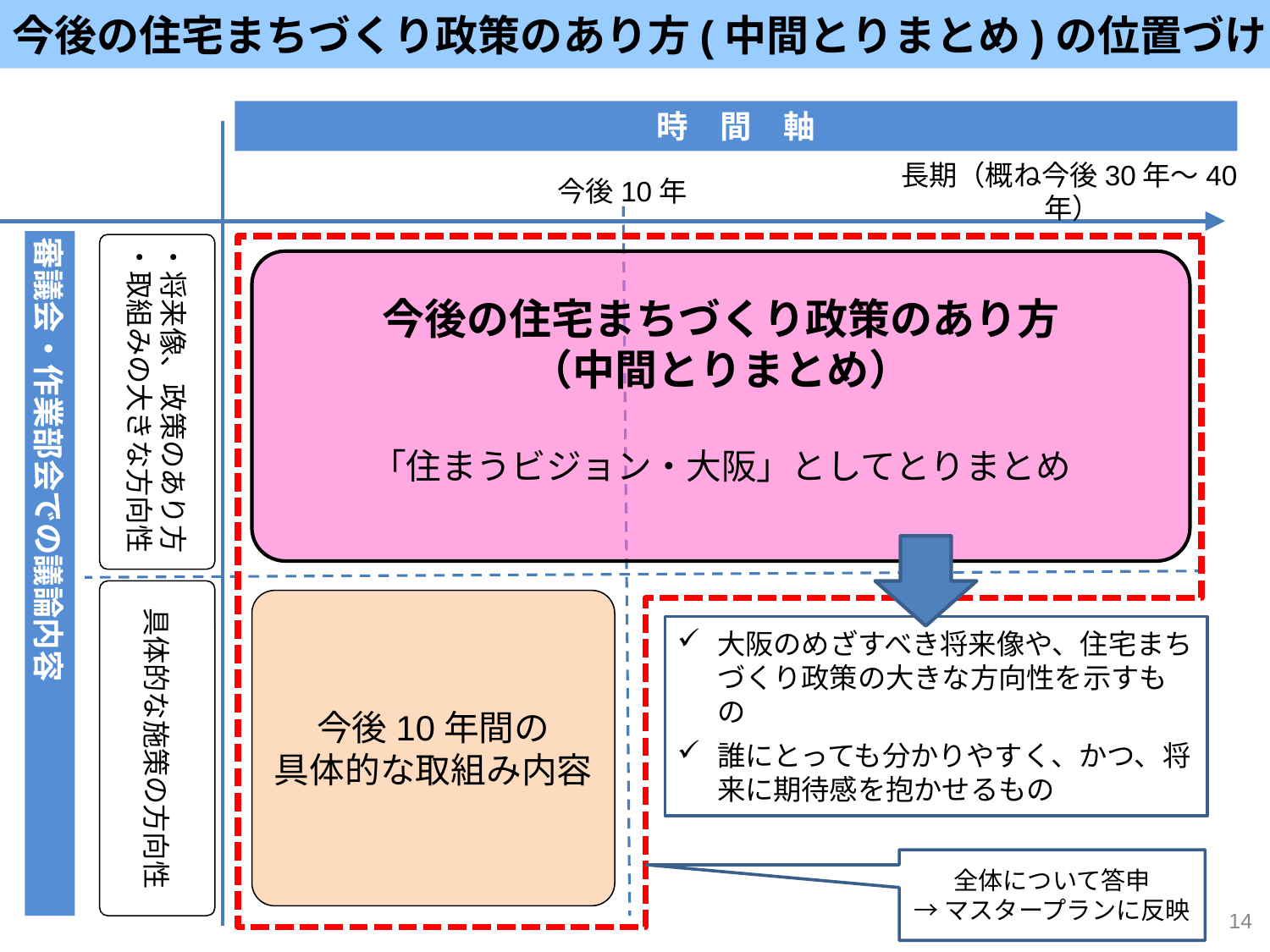

今後の住宅まちづくり政策のあり方(中間とりまとめ)の位置づけ

時　間　軸
今後10年
長期（概ね今後30年～40年）
審議会・作業部会での議論内容
・将来像、政策のあり方
・取組みの大きな方向性
今後の住宅まちづくり政策のあり方
（中間とりまとめ）

「住まうビジョン・大阪」としてとりまとめ

具体的な施策の方向性
今後10年間の
具体的な取組み内容
大阪のめざすべき将来像や、住宅まちづくり政策の大きな方向性を示すもの
誰にとっても分かりやすく、かつ、将来に期待感を抱かせるもの
全体について答申
→マスタープランに反映
14